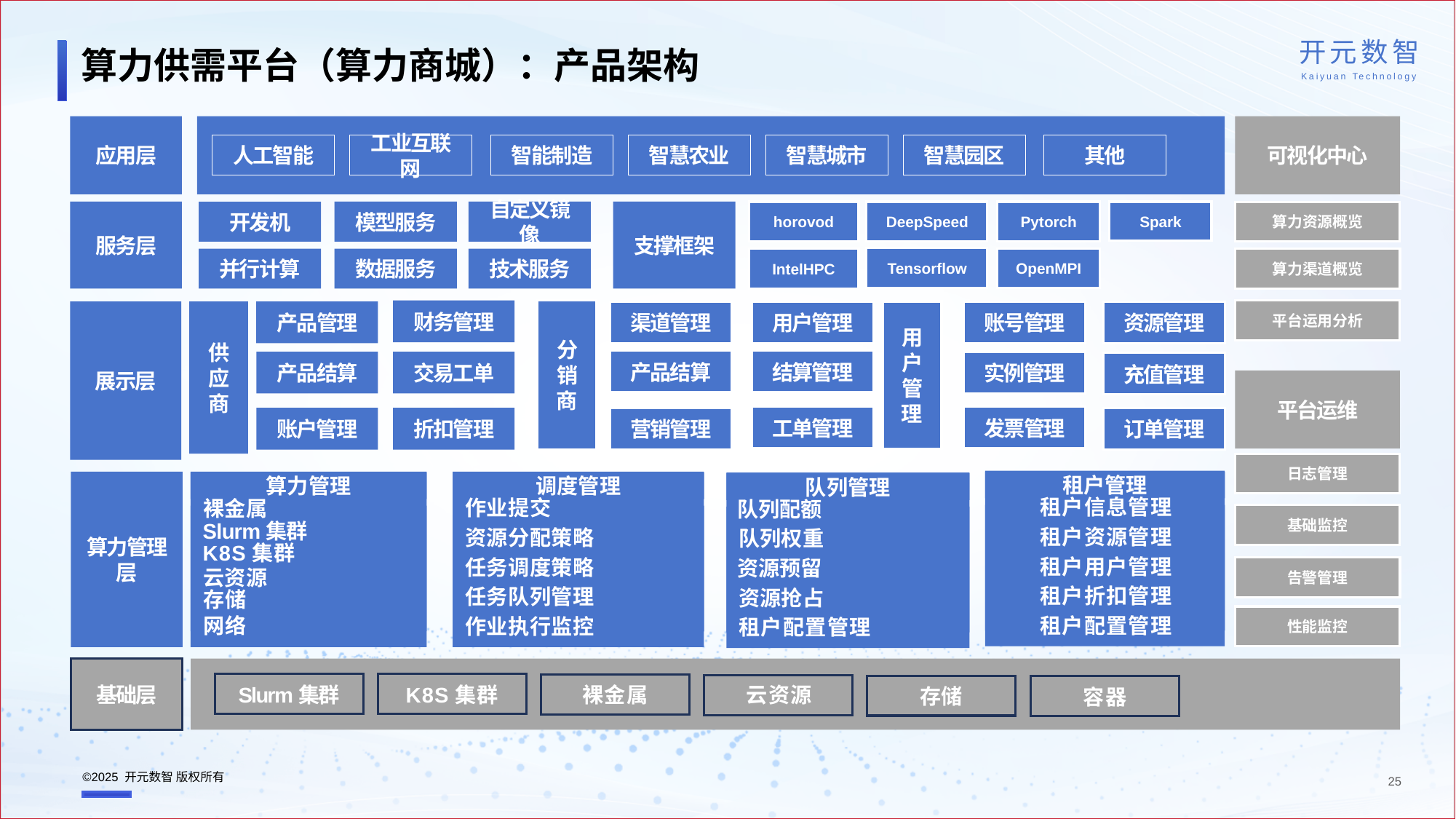

算力供需平台（算力商城）：产品架构
应用层

可视化中心
人工智能
工业互联网
智能制造
智慧农业
智慧城市
智慧园区
其他
服务层
模型服务
自定义镜像
支撑框架
开发机
horovod
DeepSpeed
Pytorch
Spark
Tensorflow
并行计算
数据服务
技术服务
IntelHPC
OpenMPI
算力资源概览
算力渠道概览
财务管理
分销商
展示层
供应商
产品管理
渠道管理
用户管理
用户管理
账号管理
资源管理
产品结算
结算管理
产品结算
交易工单
实例管理
充值管理
工单管理
发票管理
账户管理
折扣管理
营销管理
订单管理
平台运用分析
平台运维
日志管理

租户管理
租户信息管理
租户资源管理
租户用户管理
租户折扣管理
租户配置管理

算力管理
裸金属
Slurm集群
K8S集群
云资源
存储
网络
算力管理层

调度管理
作业提交
资源分配策略
任务调度策略
任务队列管理
作业执行监控

队列管理
队列配额
队列权重
资源预留
资源抢占
租户配置管理
基础监控
告警管理
性能监控

基础层
Slurm集群
K8S集群
裸金属
云资源
存储
容器